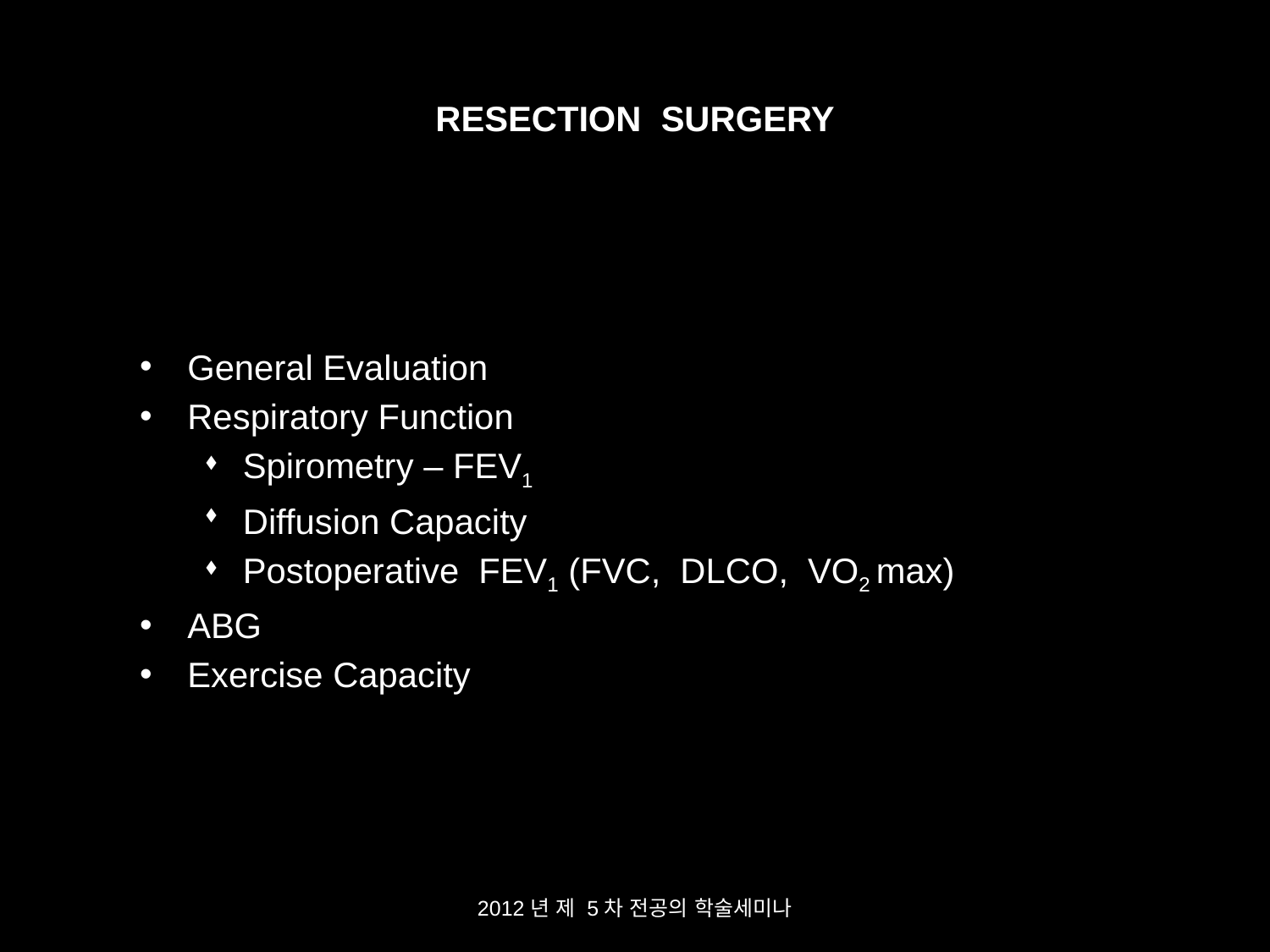

# RESECTION  SURGERY
General Evaluation
Respiratory Function
Spirometry – FEV1
Diffusion Capacity
Postoperative  FEV1 (FVC,  DLCO,  VO2 max)
ABG
Exercise Capacity
2012년 제 5차 전공의 학술세미나